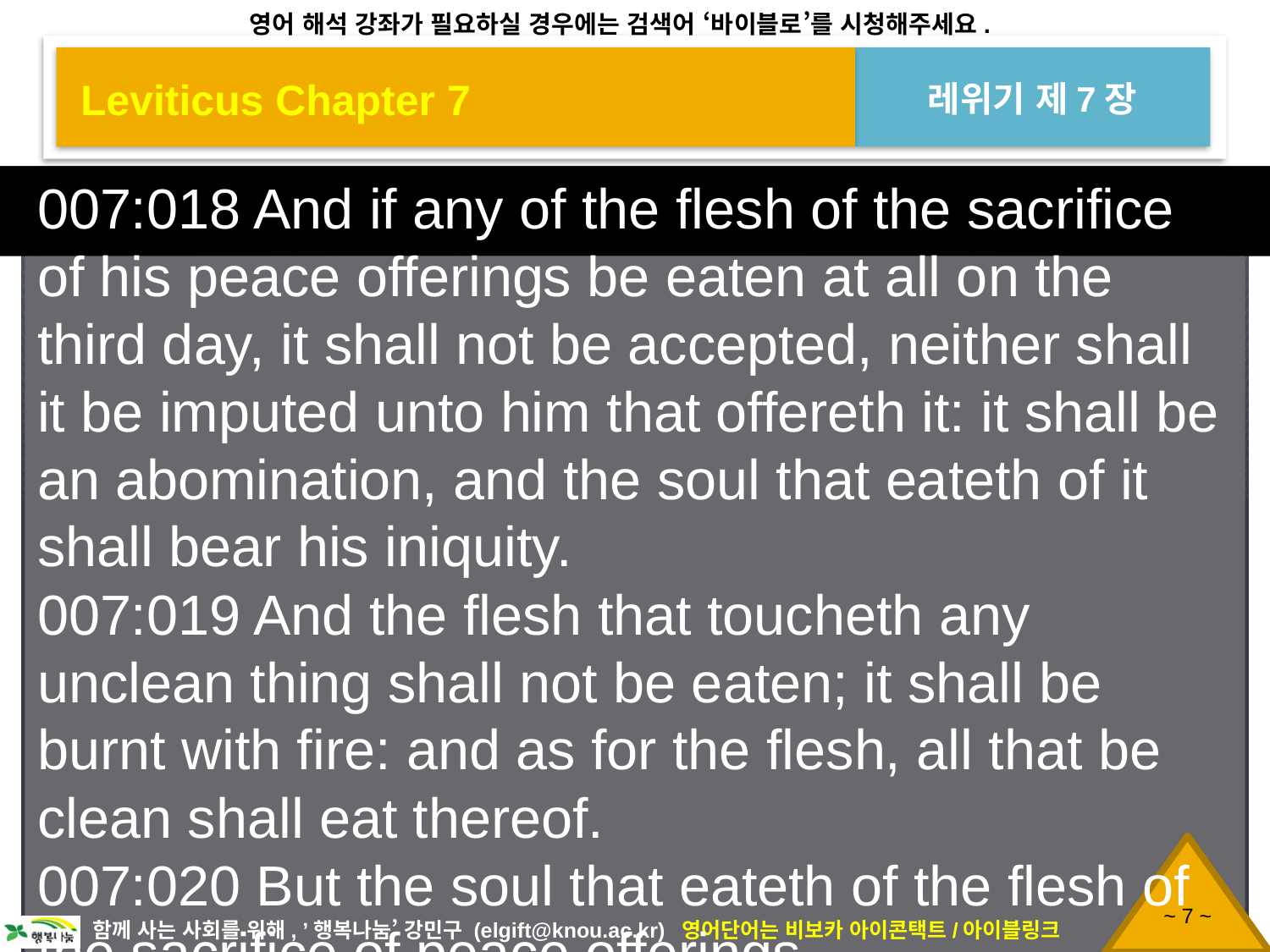

Leviticus Chapter 7
레위기 제7장
007:018 And if any of the flesh of the sacrifice of his peace offerings be eaten at all on the third day, it shall not be accepted, neither shall it be imputed unto him that offereth it: it shall be an abomination, and the soul that eateth of it shall bear his iniquity.
007:019 And the flesh that toucheth any unclean thing shall not be eaten; it shall be burnt with fire: and as for the flesh, all that be clean shall eat thereof.
007:020 But the soul that eateth of the flesh of the sacrifice of peace offerings,